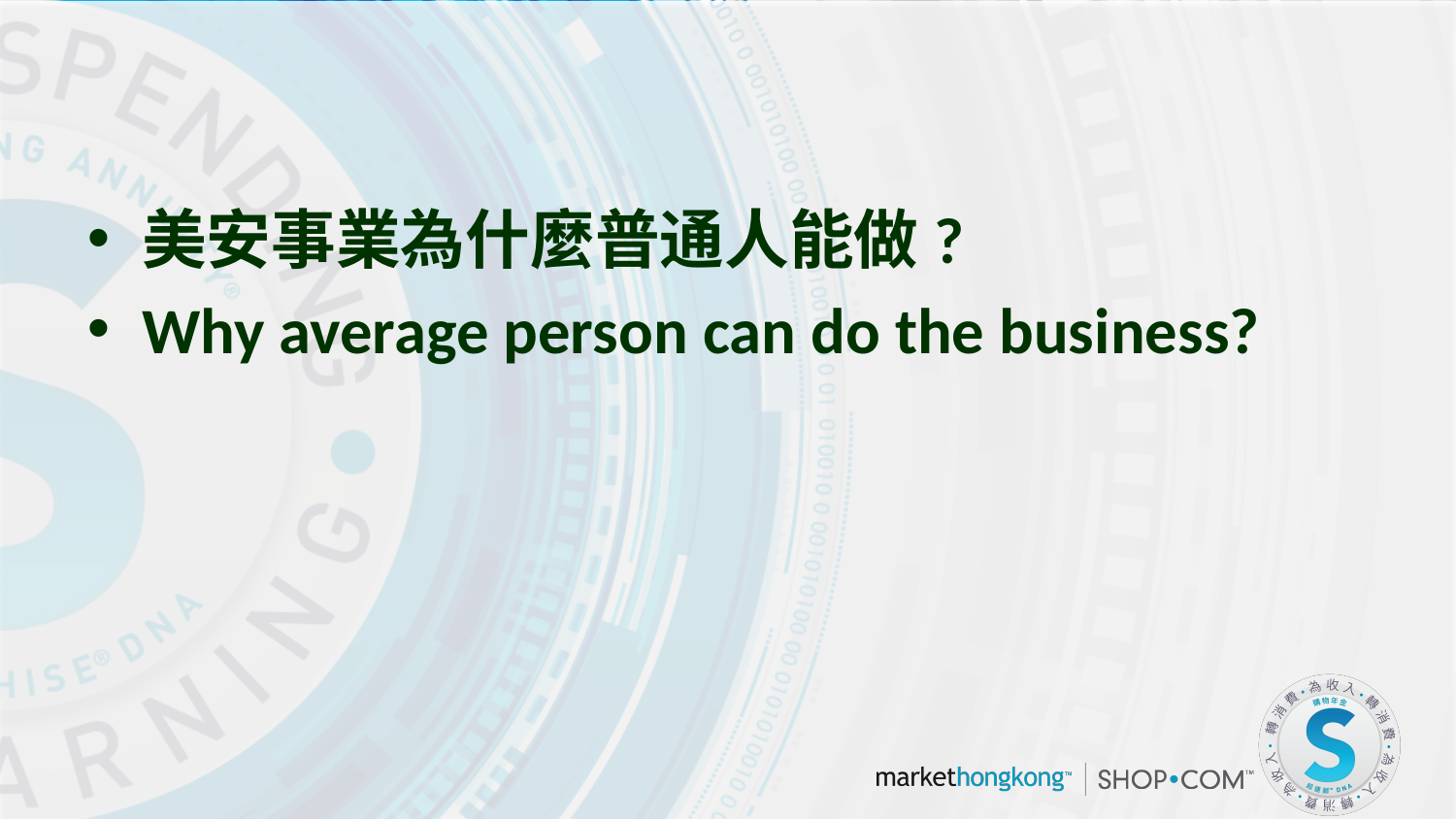

#
美安事業為什麼普通人能做?
Why average person can do the business?